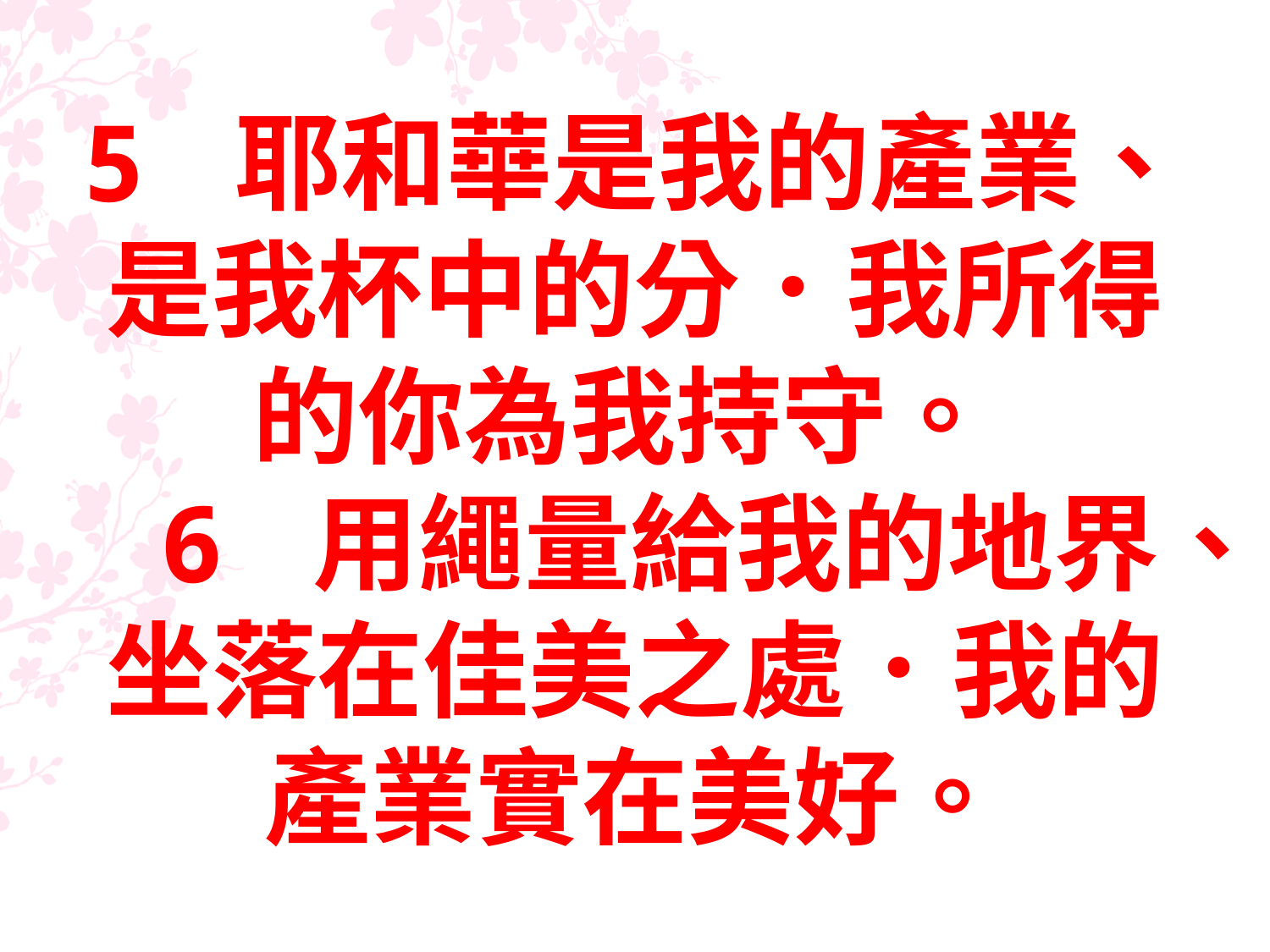

# 5 耶和華是我的產業、是我杯中的分．我所得的你為我持守。 6 用繩量給我的地界、坐落在佳美之處．我的產業實在美好。